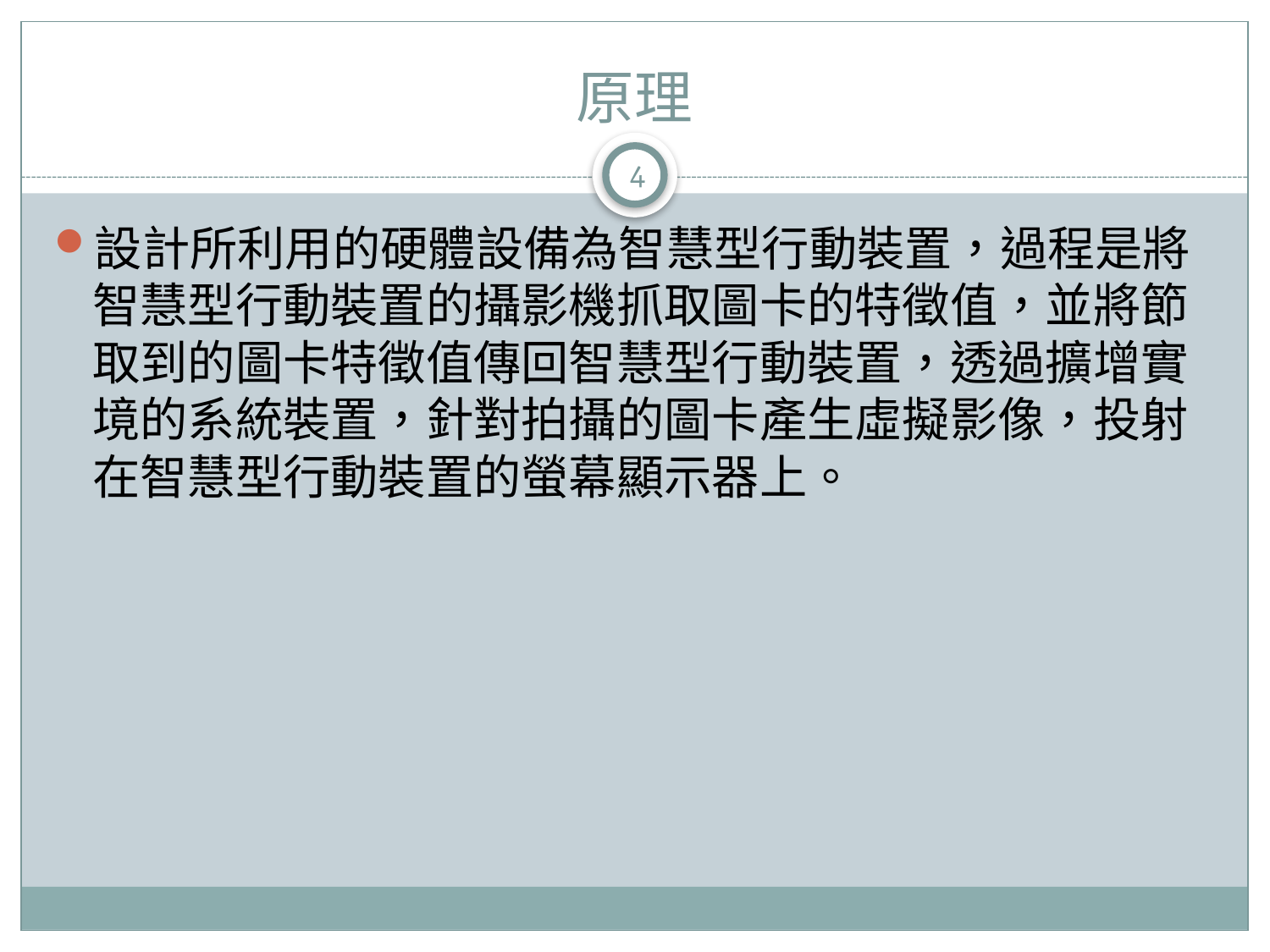

# 原理
4
設計所利用的硬體設備為智慧型行動裝置，過程是將智慧型行動裝置的攝影機抓取圖卡的特徵值，並將節取到的圖卡特徵值傳回智慧型行動裝置，透過擴增實境的系統裝置，針對拍攝的圖卡產生虛擬影像，投射在智慧型行動裝置的螢幕顯示器上。